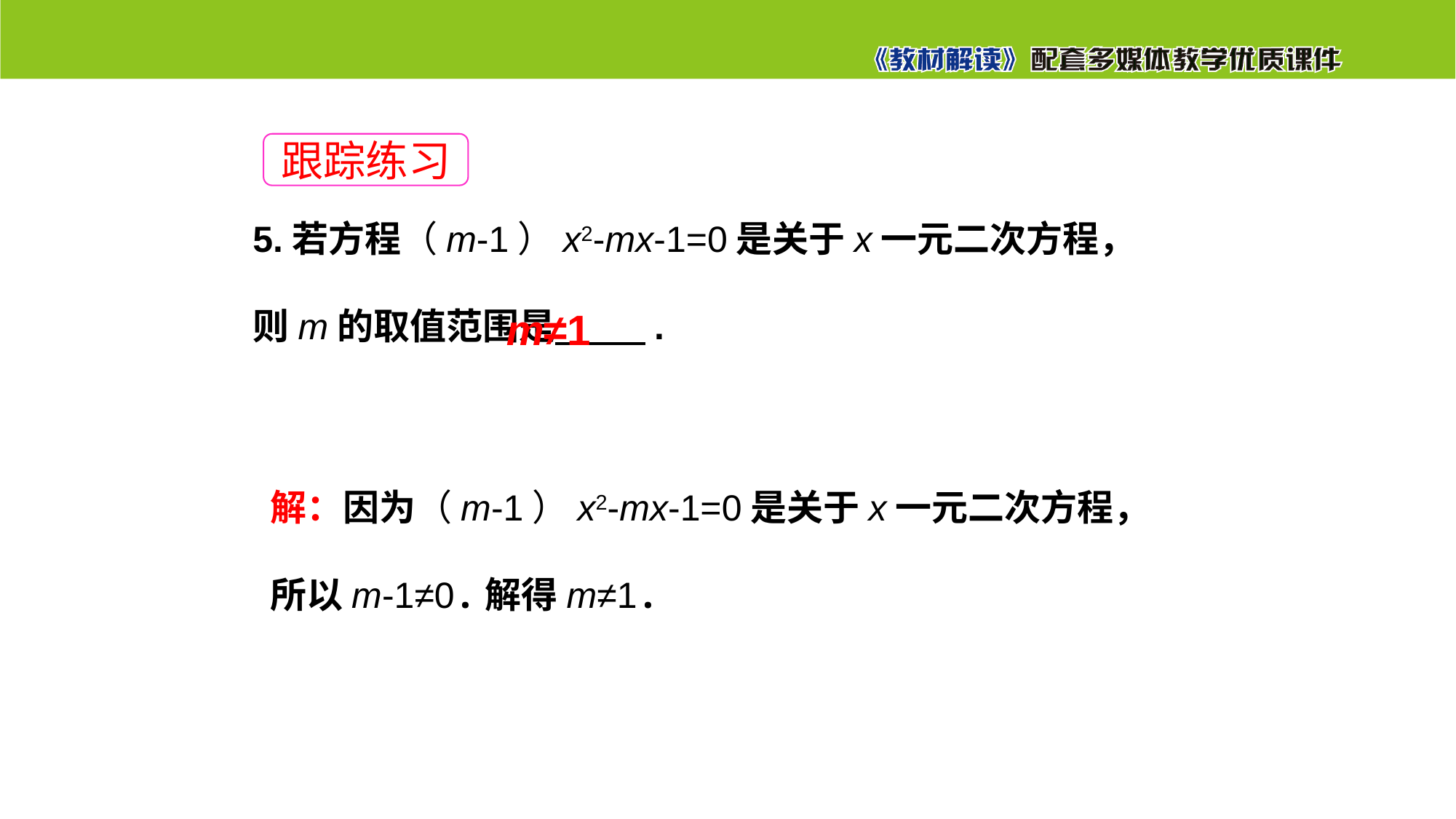

5.若方程（m-1）x2-mx-1=0是关于x一元二次方程，则m的取值范围是           .
跟踪练习
m≠1
解：因为（m-1）x2-mx-1=0是关于x一元二次方程，
所以m-1≠0.解得m≠1.